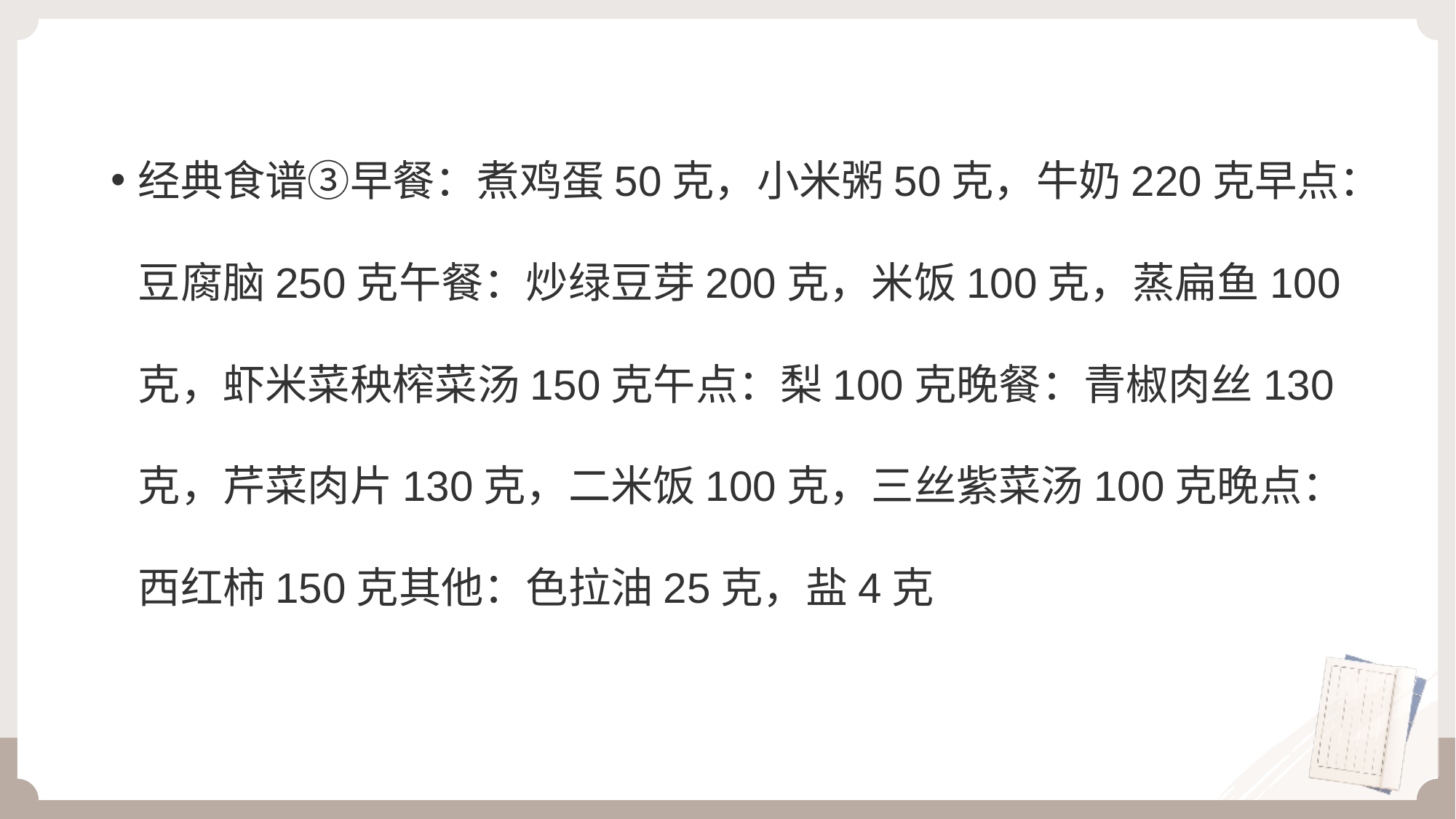

经典食谱③早餐：煮鸡蛋50克，小米粥50克，牛奶220克早点：豆腐脑250克午餐：炒绿豆芽200克，米饭100克，蒸扁鱼100克，虾米菜秧榨菜汤150克午点：梨100克晚餐：青椒肉丝130克，芹菜肉片130克，二米饭100克，三丝紫菜汤100克晚点：西红柿150克其他：色拉油25克，盐4克